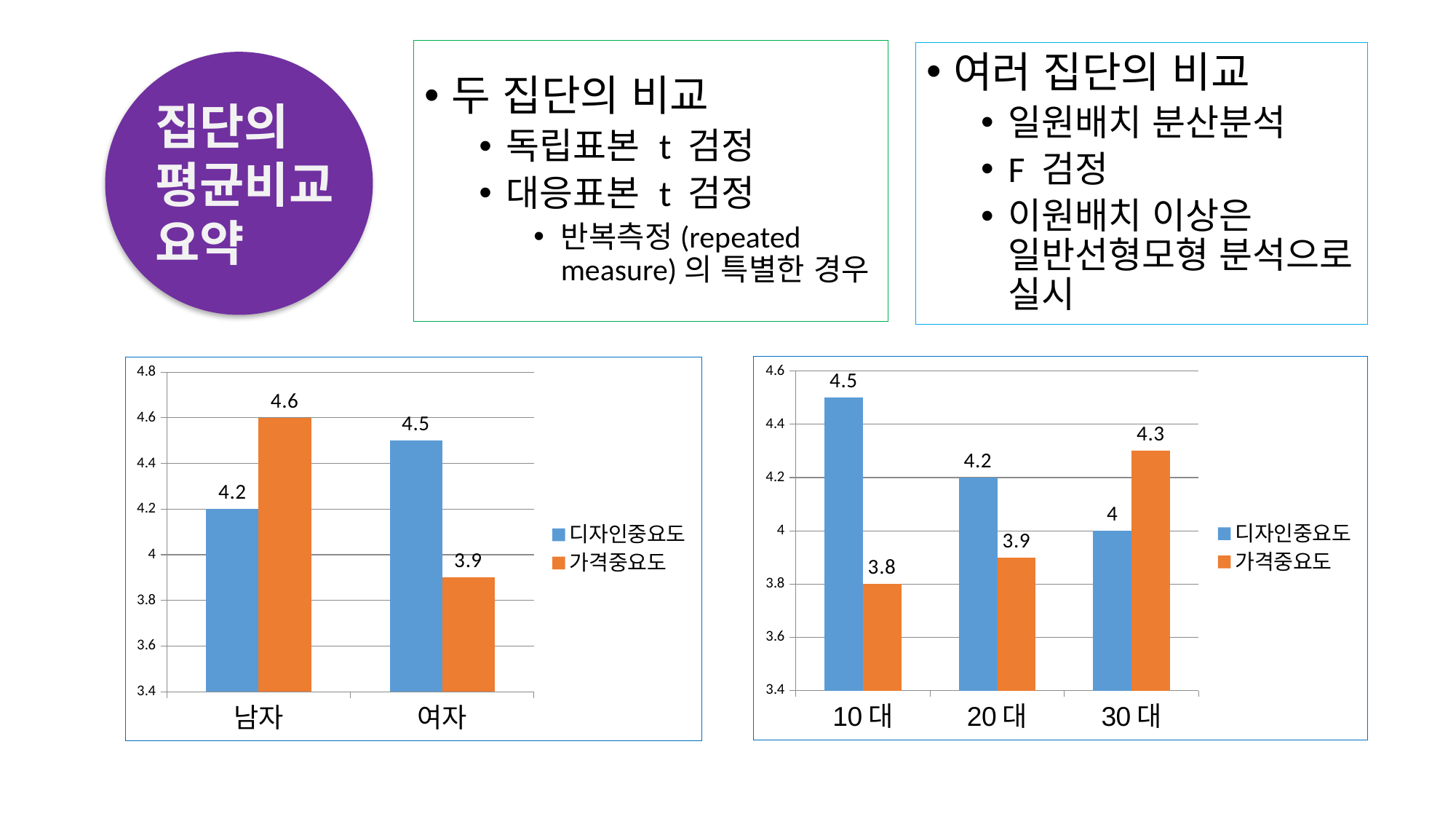

두 집단의 비교
독립표본 t 검정
대응표본 t 검정
반복측정(repeated measure)의 특별한 경우
여러 집단의 비교
일원배치 분산분석
F 검정
이원배치 이상은 일반선형모형 분석으로 실시
집단의
평균비교
요약

### Chart

| Category | 디자인중요도 | 가격중요도 |
|---|---|---|
| 10대 | 4.5 | 3.8 |
| 20대 | 4.2 | 3.9 |
| 30대 | 4.0 | 4.3 |

### Chart

| Category | 디자인중요도 | 가격중요도 |
|---|---|---|
| 남자 | 4.2 | 4.6 |
| 여자 | 4.5 | 3.9 |